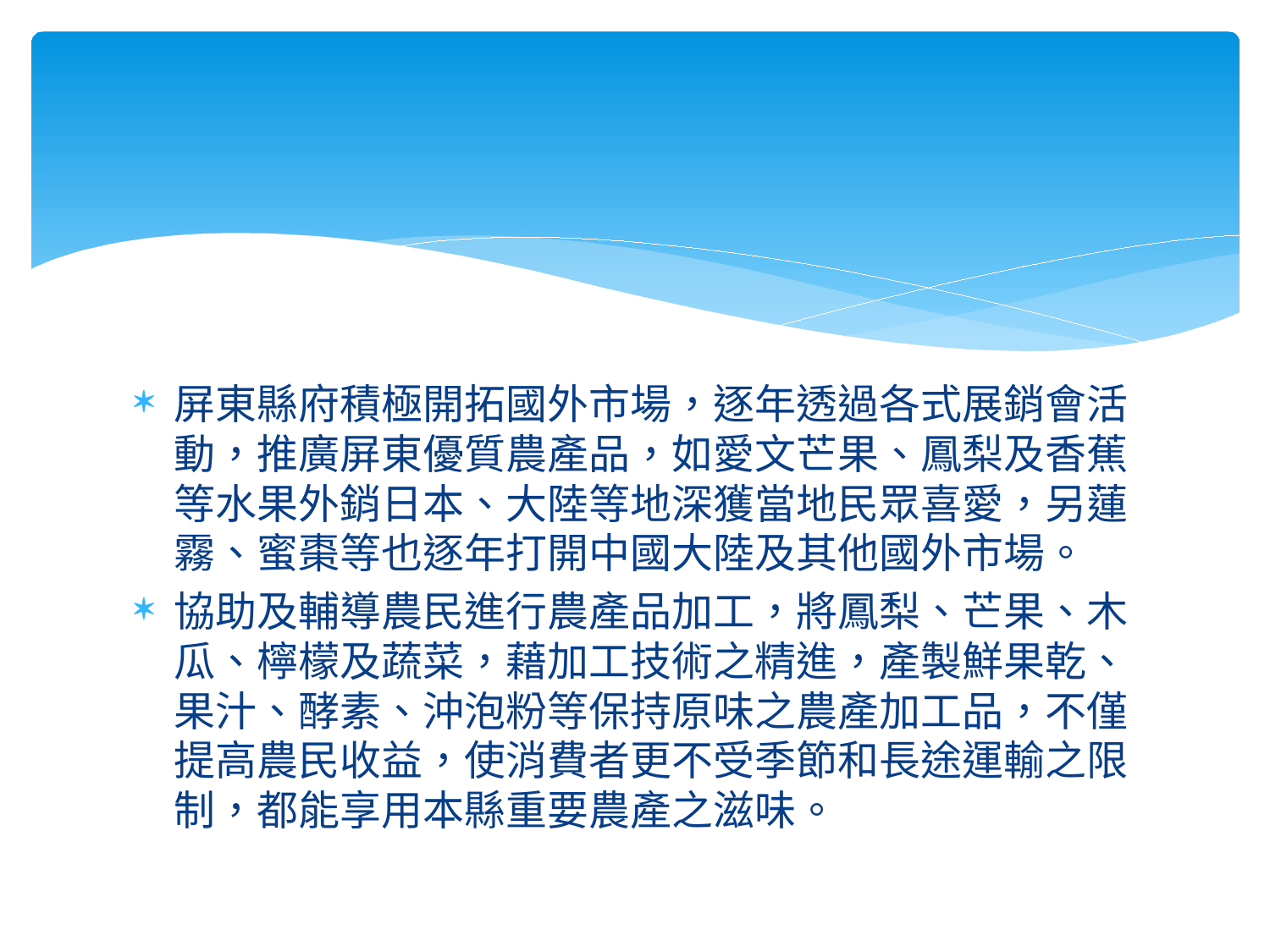

#
屏東縣府積極開拓國外市場，逐年透過各式展銷會活動，推廣屏東優質農產品，如愛文芒果、鳳梨及香蕉等水果外銷日本、大陸等地深獲當地民眾喜愛，另蓮霧、蜜棗等也逐年打開中國大陸及其他國外市場。
協助及輔導農民進行農產品加工，將鳳梨、芒果、木瓜、檸檬及蔬菜，藉加工技術之精進，產製鮮果乾、果汁、酵素、沖泡粉等保持原味之農產加工品，不僅提高農民收益，使消費者更不受季節和長途運輸之限制，都能享用本縣重要農產之滋味。